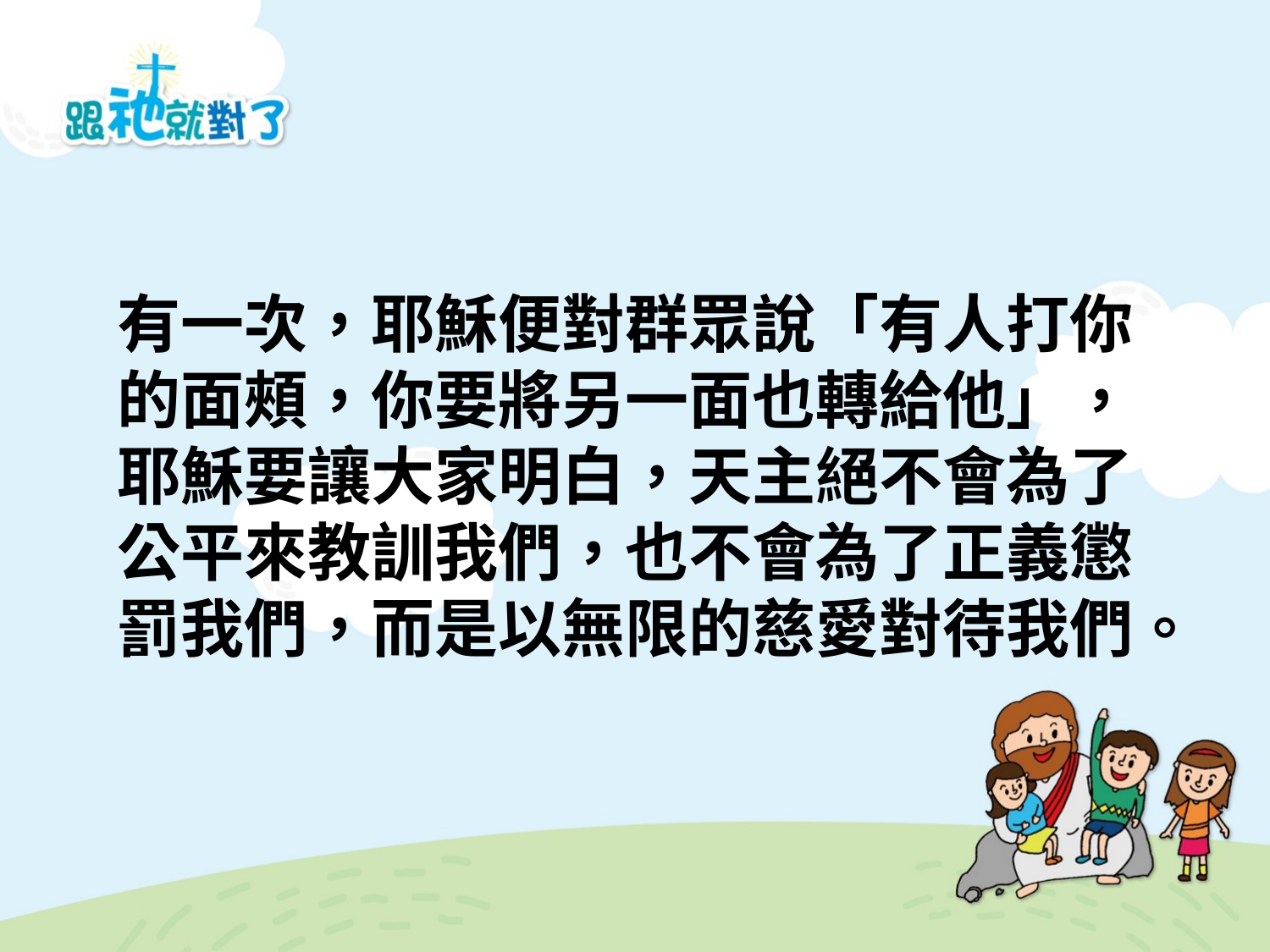

有一次，耶穌便對群眾說「有人打你的面頰，你要將另一面也轉給他」，耶穌要讓大家明白，天主絕不會為了公平來教訓我們，也不會為了正義懲罰我們，而是以無限的慈愛對待我們。